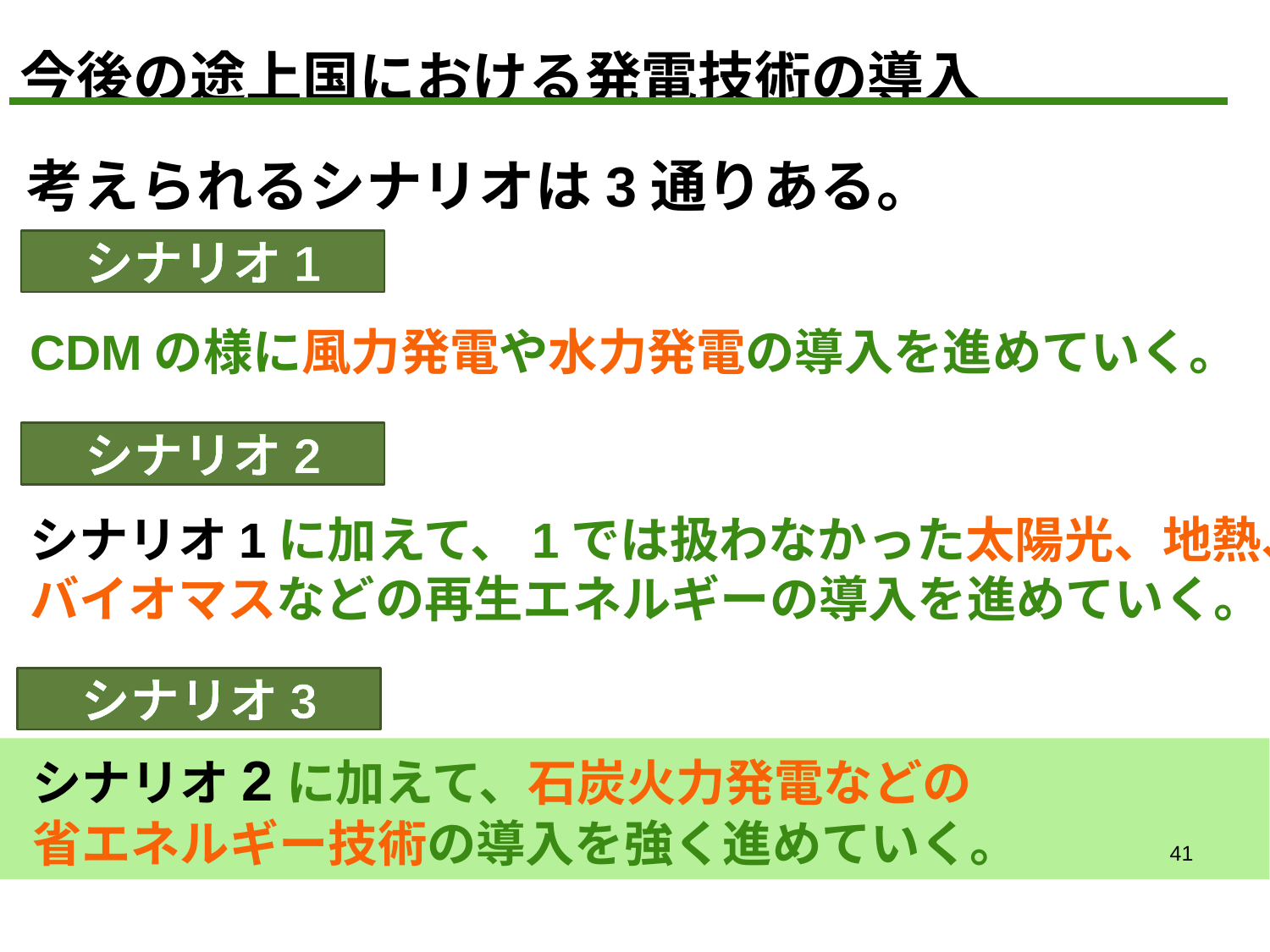

今後の途上国における発電技術の導入
考えられるシナリオは3通りある。
シナリオ1
CDMの様に風力発電や水力発電の導入を進めていく。
シナリオ2
シナリオ1に加えて、1では扱わなかった太陽光、地熱、バイオマスなどの再生エネルギーの導入を進めていく。
シナリオ3

シナリオ2に加えて、石炭火力発電などの
省エネルギー技術の導入を強く進めていく。
41